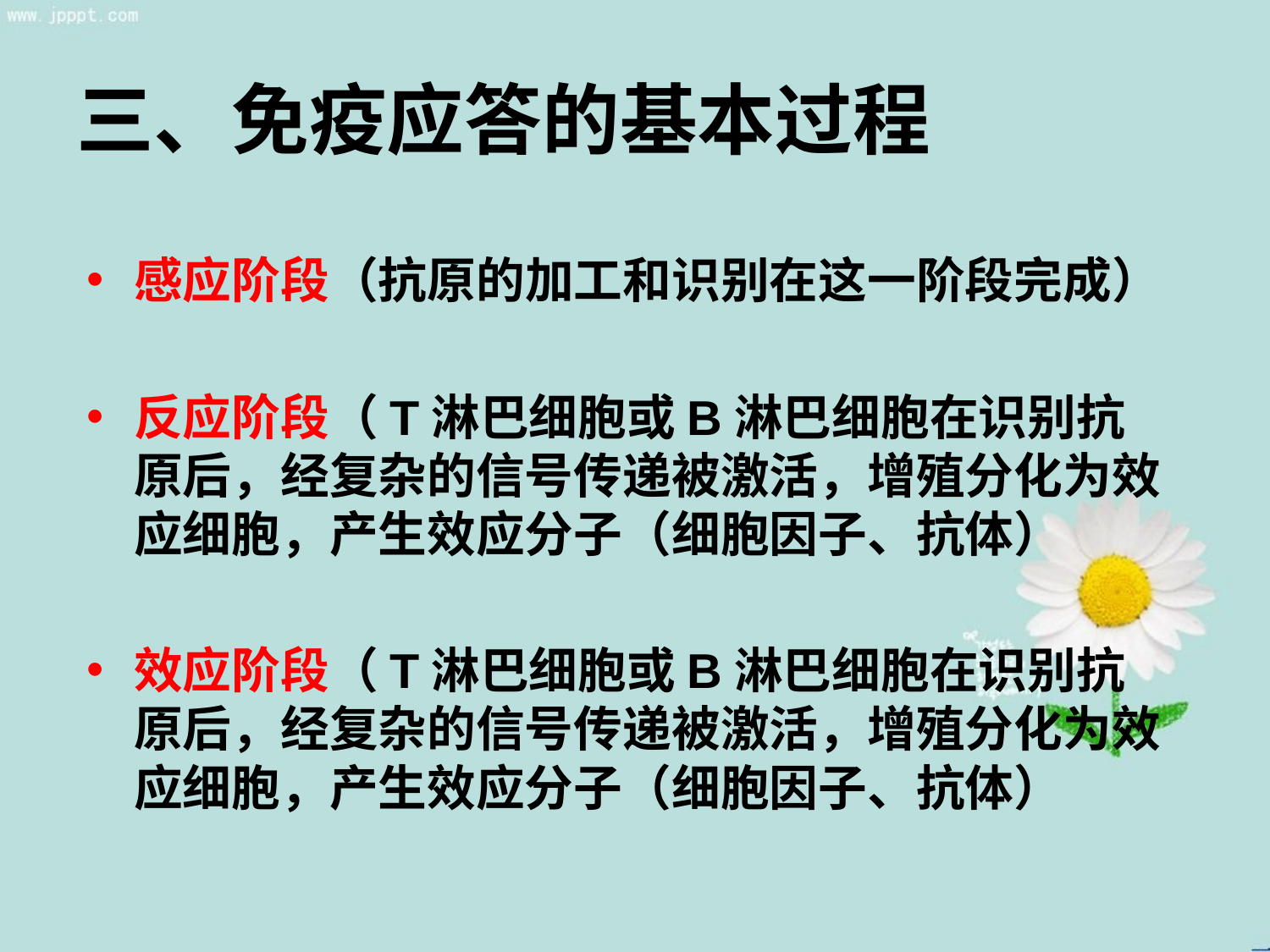

# 三、免疫应答的基本过程
感应阶段（抗原的加工和识别在这一阶段完成）

反应阶段（T淋巴细胞或B淋巴细胞在识别抗原后，经复杂的信号传递被激活，增殖分化为效应细胞，产生效应分子（细胞因子、抗体）

效应阶段（T淋巴细胞或B淋巴细胞在识别抗原后，经复杂的信号传递被激活，增殖分化为效应细胞，产生效应分子（细胞因子、抗体）